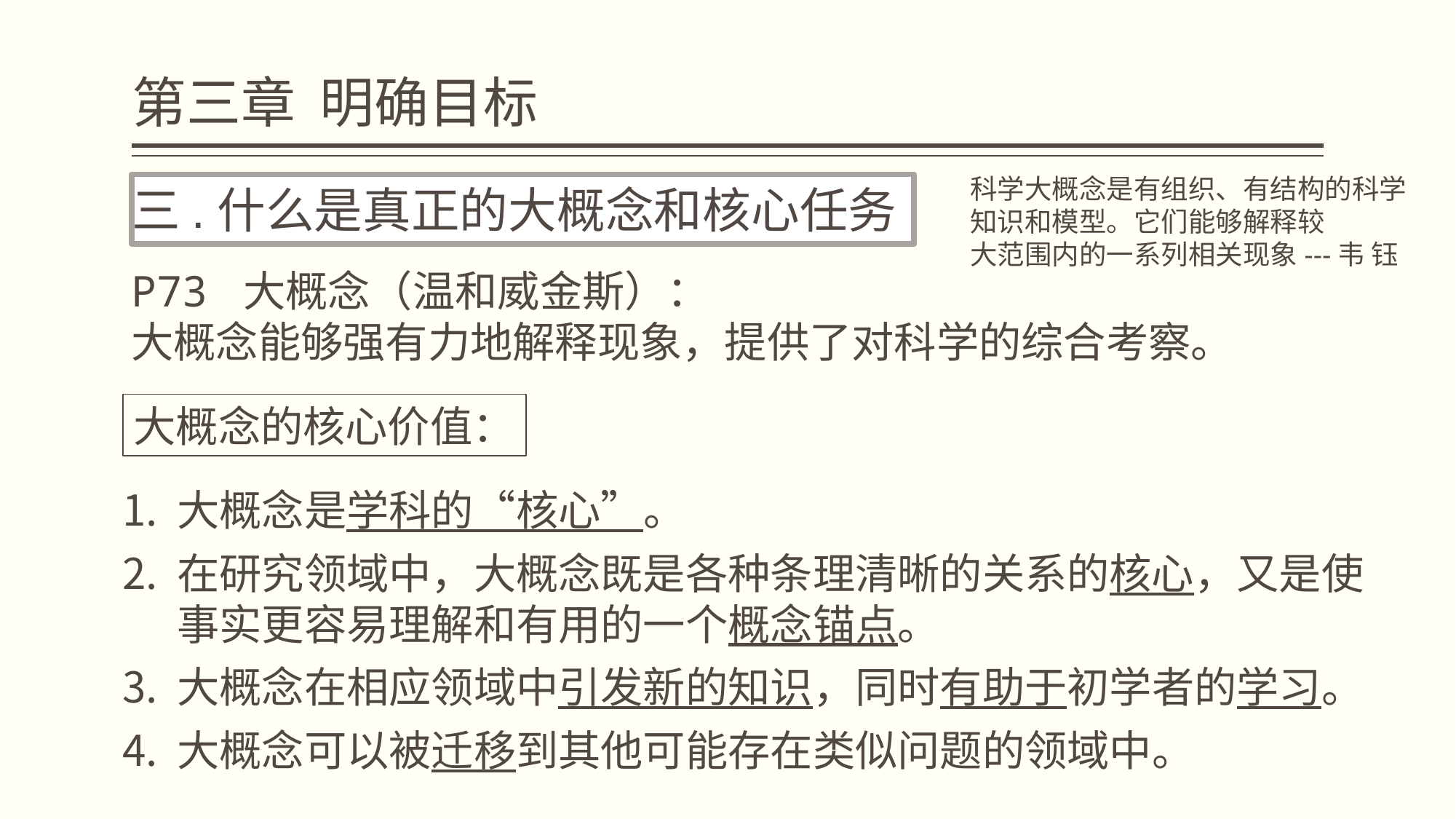

# 第三章  明确目标
科学大概念是有组织、有结构的科学
知识和模型。它们能够解释较
大范围内的一系列相关现象---韦 钰
三.什么是真正的大概念和核心任务
P73 大概念（温和威金斯）：
大概念能够强有力地解释现象，提供了对科学的综合考察。
大概念的核心价值：
大概念是学科的“核心”。
在研究领域中，大概念既是各种条理清晰的关系的核心，又是使事实更容易理解和有用的一个概念锚点。
大概念在相应领域中引发新的知识，同时有助于初学者的学习。
大概念可以被迁移到其他可能存在类似问题的领域中。